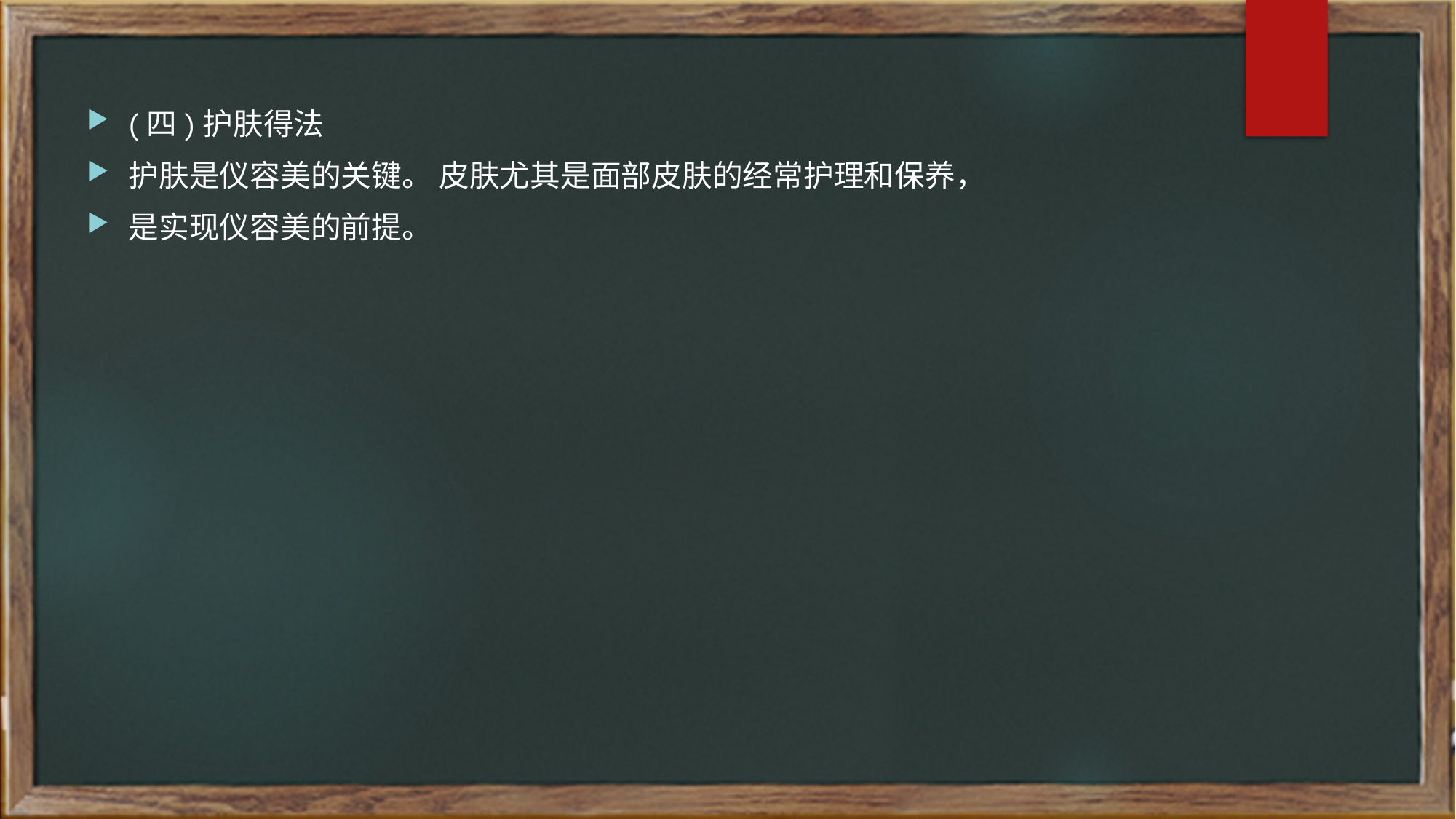

(四)护肤得法
护肤是仪容美的关键。 皮肤尤其是面部皮肤的经常护理和保养，
是实现仪容美的前提。